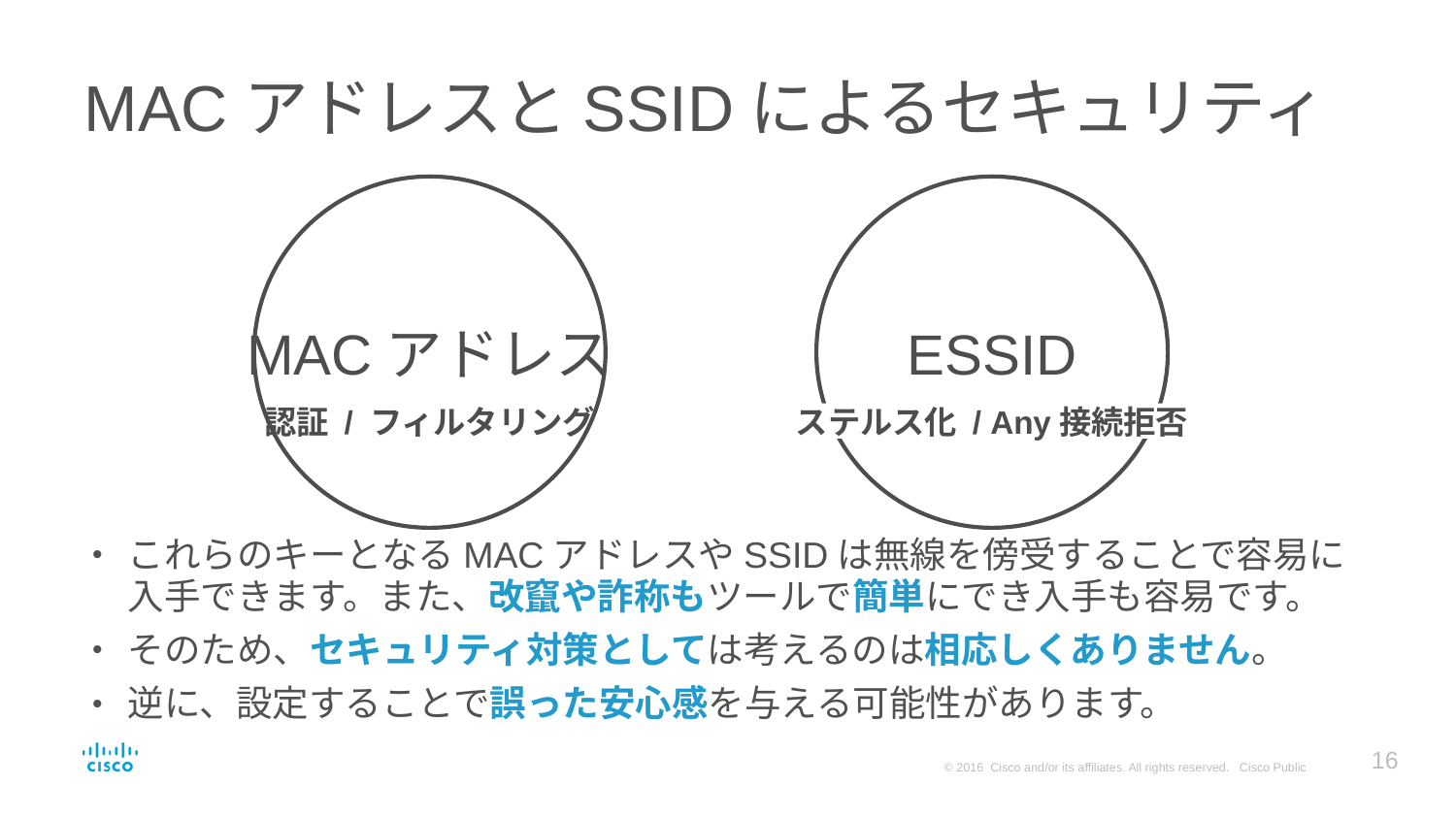

# MACアドレスとSSIDによるセキュリティ
MACアドレス
ESSID
認証 / フィルタリング
ステルス化 / Any接続拒否
これらのキーとなるMACアドレスやSSIDは無線を傍受することで容易に入手できます。また、改竄や詐称もツールで簡単にでき入手も容易です。
そのため、セキュリティ対策としては考えるのは相応しくありません。
逆に、設定することで誤った安心感を与える可能性があります。